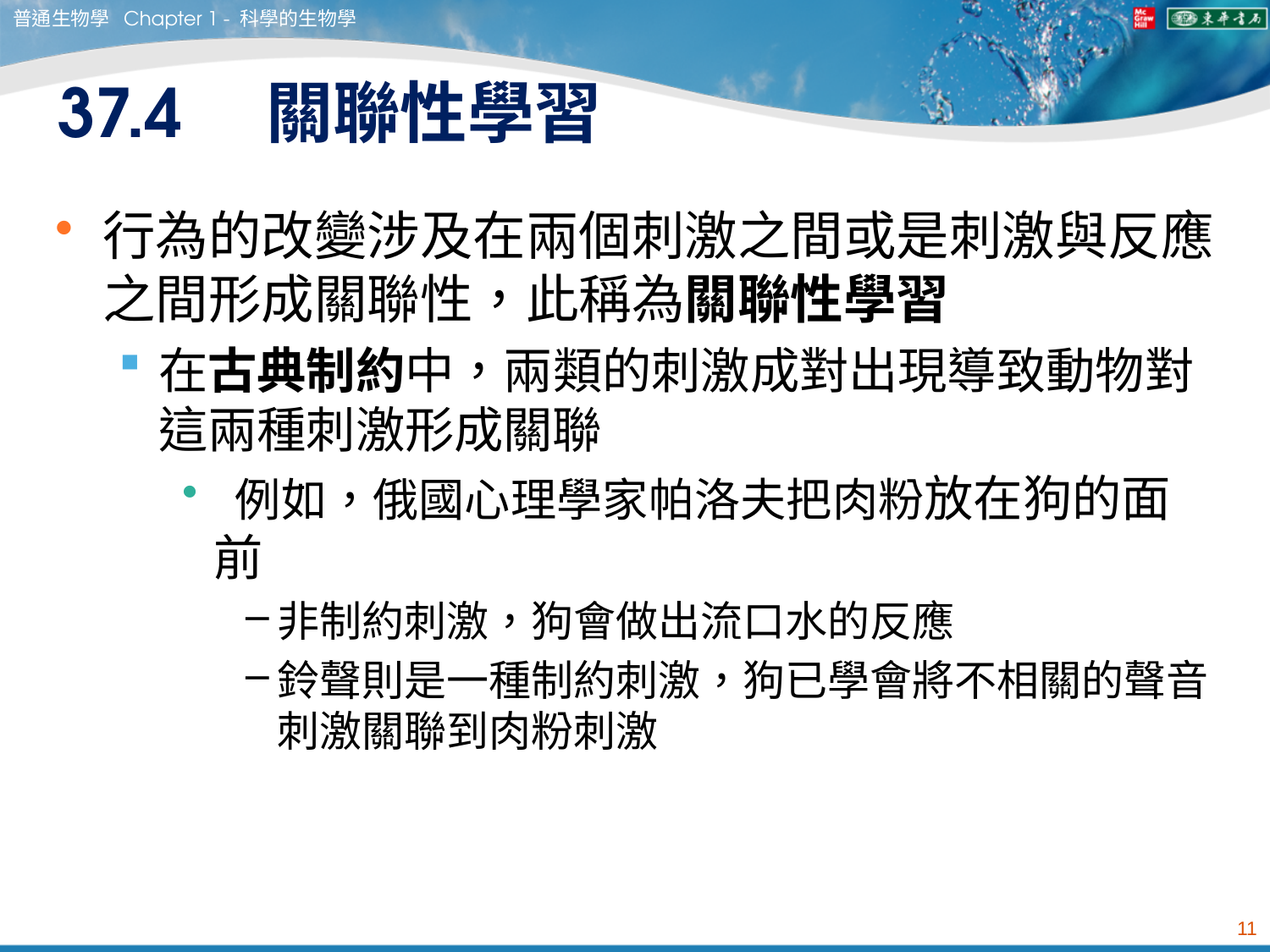

普通生物學  Chapter 1 - 科學的生物學
# 37.4　關聯性學習
行為的改變涉及在兩個刺激之間或是刺激與反應之間形成關聯性，此稱為關聯性學習
在古典制約中，兩類的刺激成對出現導致動物對這兩種刺激形成關聯
 例如，俄國心理學家帕洛夫把肉粉放在狗的面前
非制約刺激，狗會做出流口水的反應
鈴聲則是一種制約刺激，狗已學會將不相關的聲音刺激關聯到肉粉刺激

11